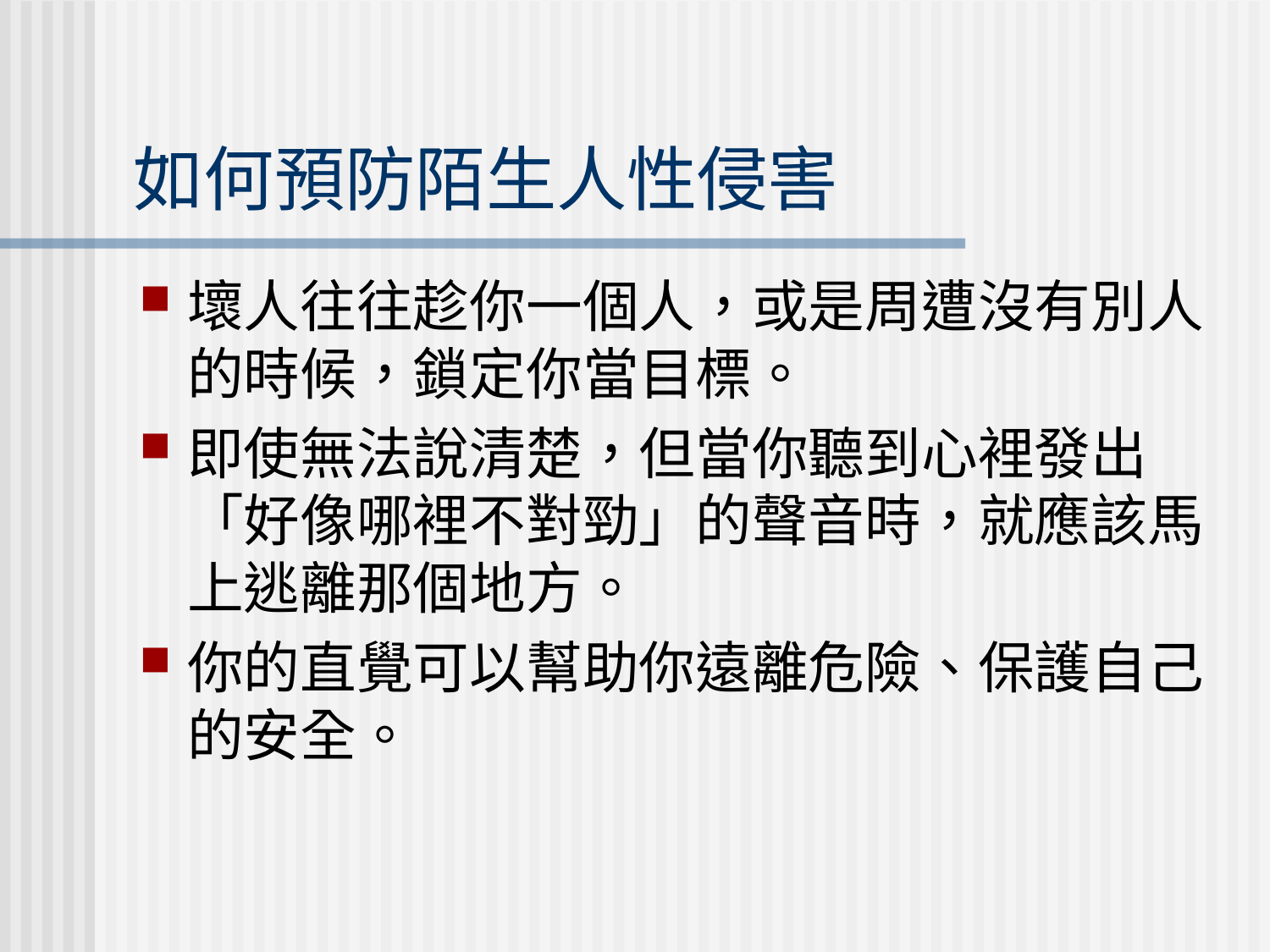

# 如何預防陌生人性侵害
壞人往往趁你一個人，或是周遭沒有別人的時候，鎖定你當目標。
即使無法說清楚，但當你聽到心裡發出「好像哪裡不對勁」的聲音時，就應該馬上逃離那個地方。
你的直覺可以幫助你遠離危險、保護自己的安全。